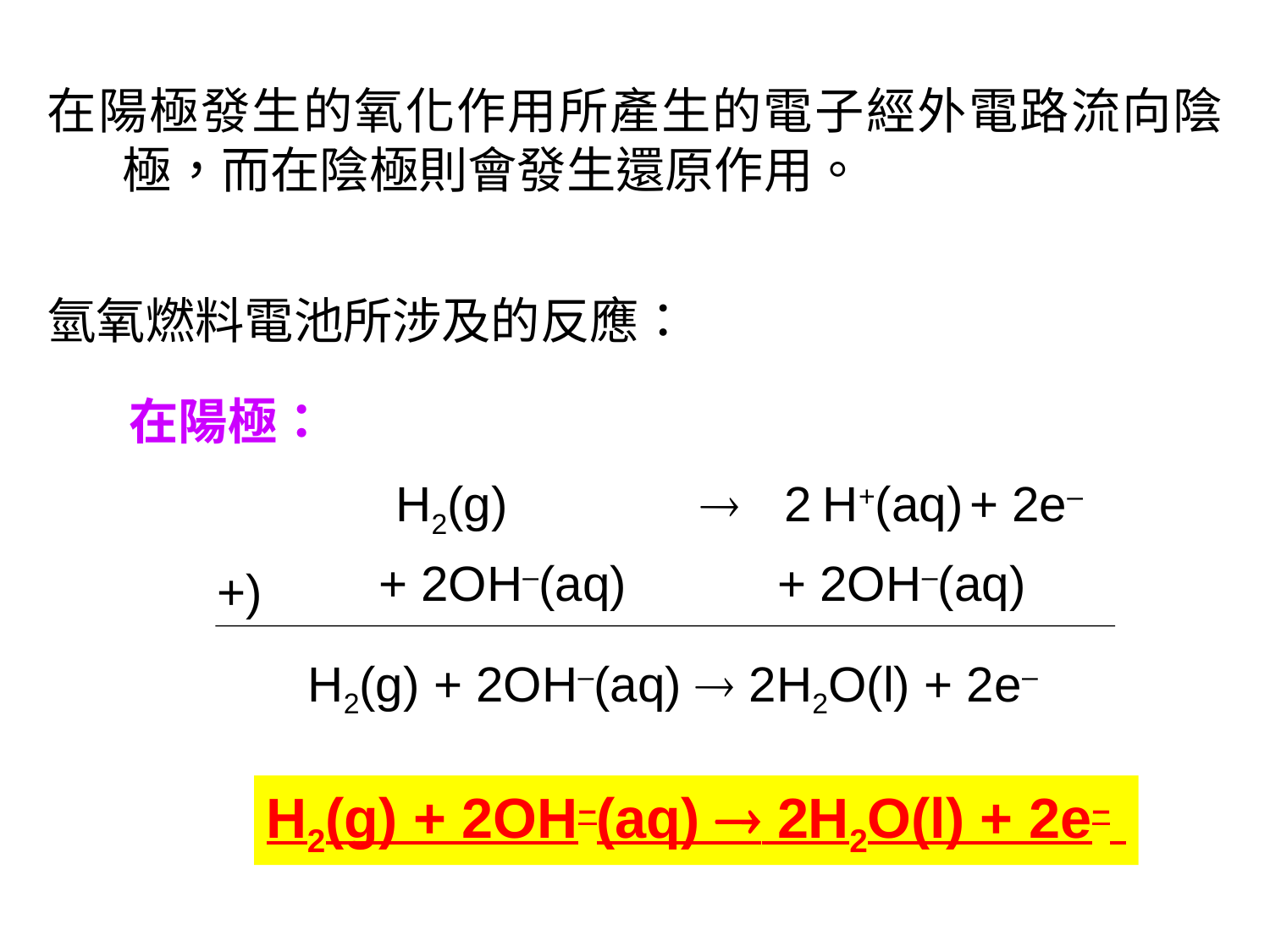

在陽極發生的氧化作用所產生的電子經外電路流向陰極，而在陰極則會發生還原作用。
氫氧燃料電池所涉及的反應：
在陽極：
H2(g)              →      H+(aq)
2
+ 2e–
+ 2OH–(aq)           + 2OH–(aq)
+)

H2(g) + 2OH–(aq) → 2H2O(l) + 2e–
H2(g) + 2OH–(aq) → 2H2O(l) + 2e–